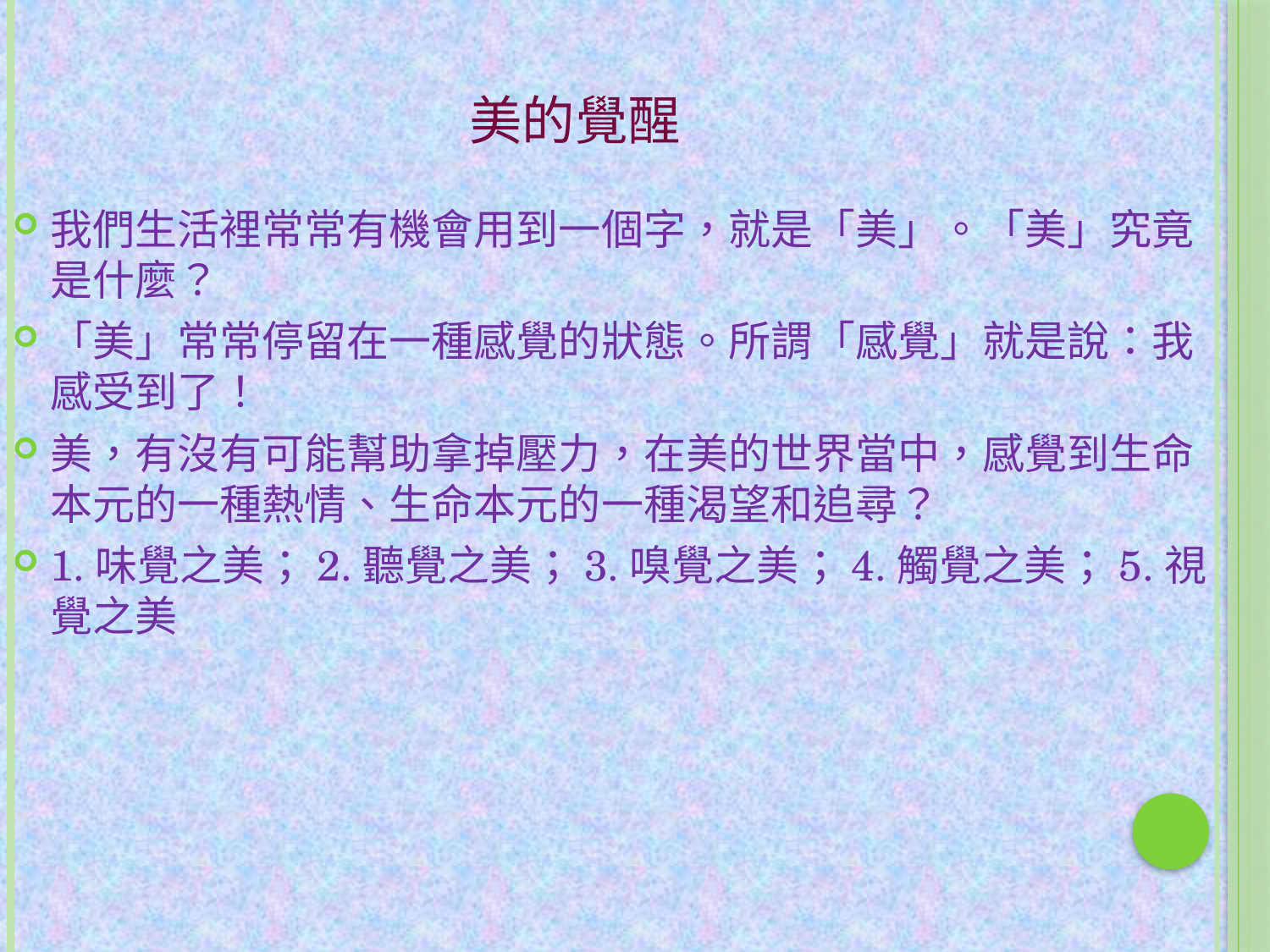

# 美的覺醒
我們生活裡常常有機會用到一個字，就是「美」。「美」究竟是什麼？
「美」常常停留在一種感覺的狀態。所謂「感覺」就是說：我感受到了！
美，有沒有可能幫助拿掉壓力，在美的世界當中，感覺到生命本元的一種熱情、生命本元的一種渴望和追尋？
1.味覺之美；2.聽覺之美；3.嗅覺之美；4.觸覺之美；5.視覺之美